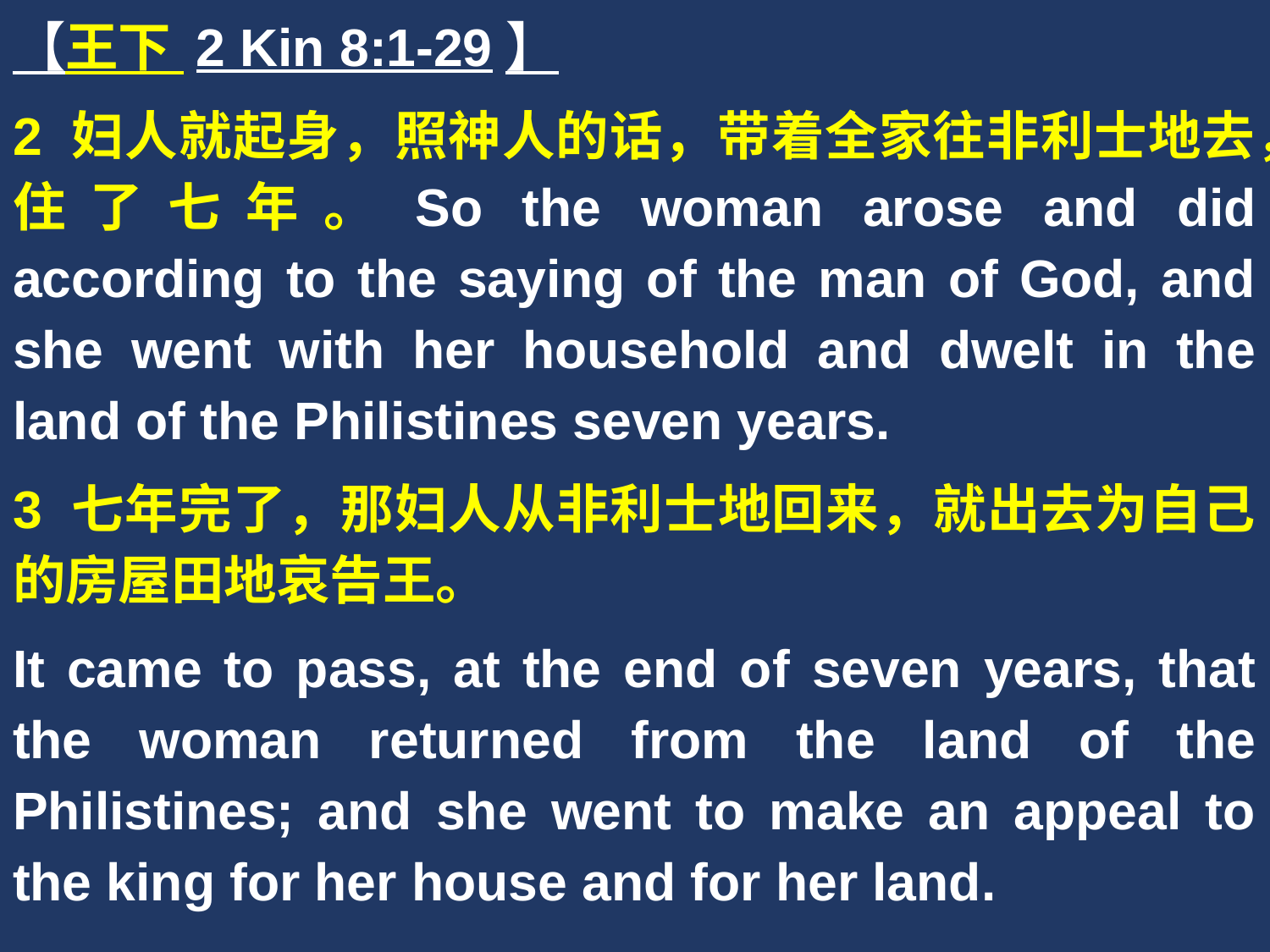

【王下 2 Kin 8:1-29】
2 妇人就起身，照神人的话，带着全家往非利士地去，住了七年。So the woman arose and did according to the saying of the man of God, and she went with her household and dwelt in the land of the Philistines seven years.
3 七年完了，那妇人从非利士地回来，就出去为自己的房屋田地哀告王。
It came to pass, at the end of seven years, that the woman returned from the land of the Philistines; and she went to make an appeal to the king for her house and for her land.